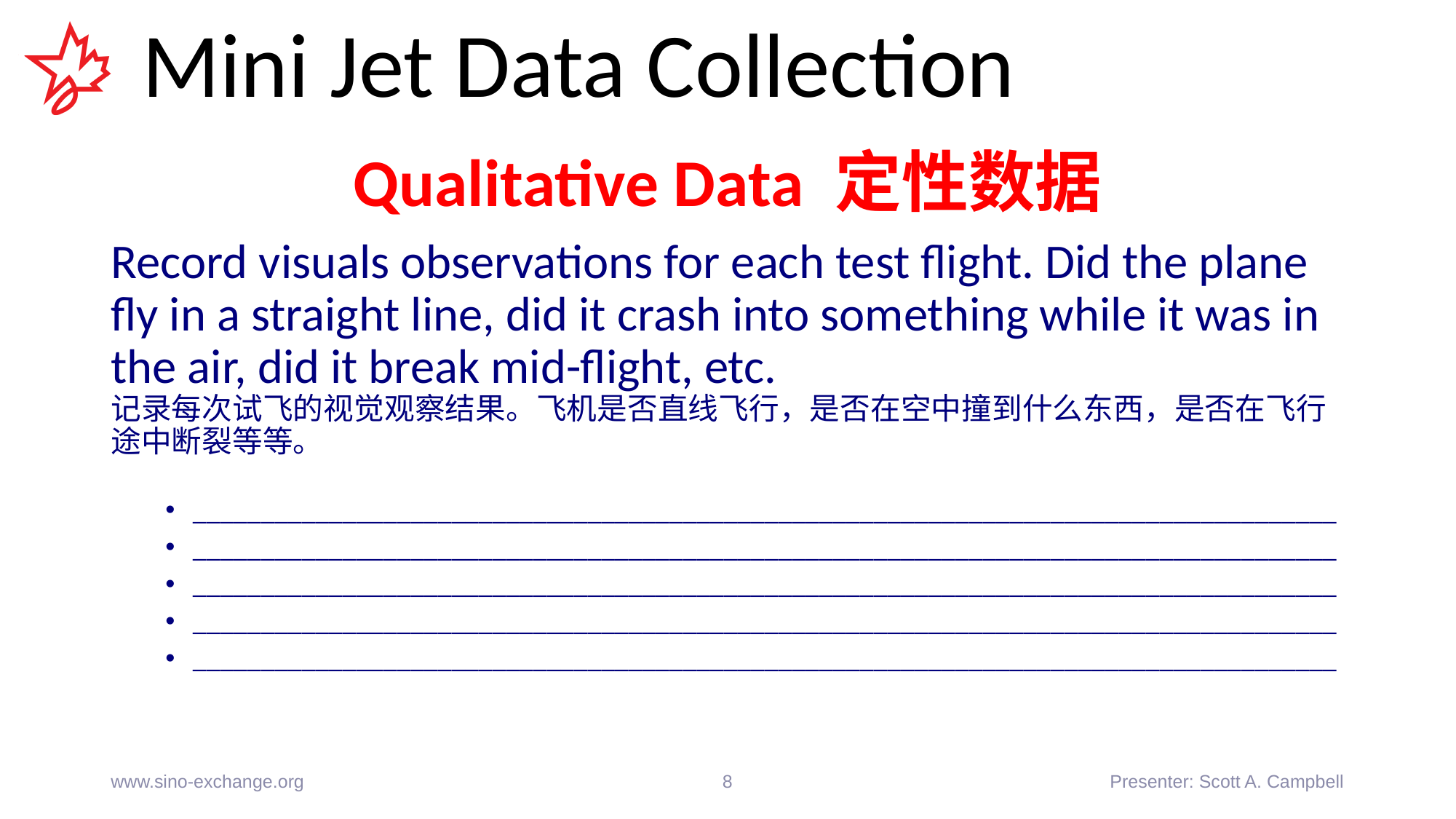

# Mini Jet Data Collection
Qualitative Data 定性数据
Record visuals observations for each test flight. Did the plane fly in a straight line, did it crash into something while it was in the air, did it break mid-flight, etc.
记录每次试飞的视觉观察结果。飞机是否直线飞行，是否在空中撞到什么东西，是否在飞行途中断裂等等。
____________________________________________________________________________________
____________________________________________________________________________________
____________________________________________________________________________________
____________________________________________________________________________________
____________________________________________________________________________________
www.sino-exchange.org
8
Presenter: Scott A. Campbell